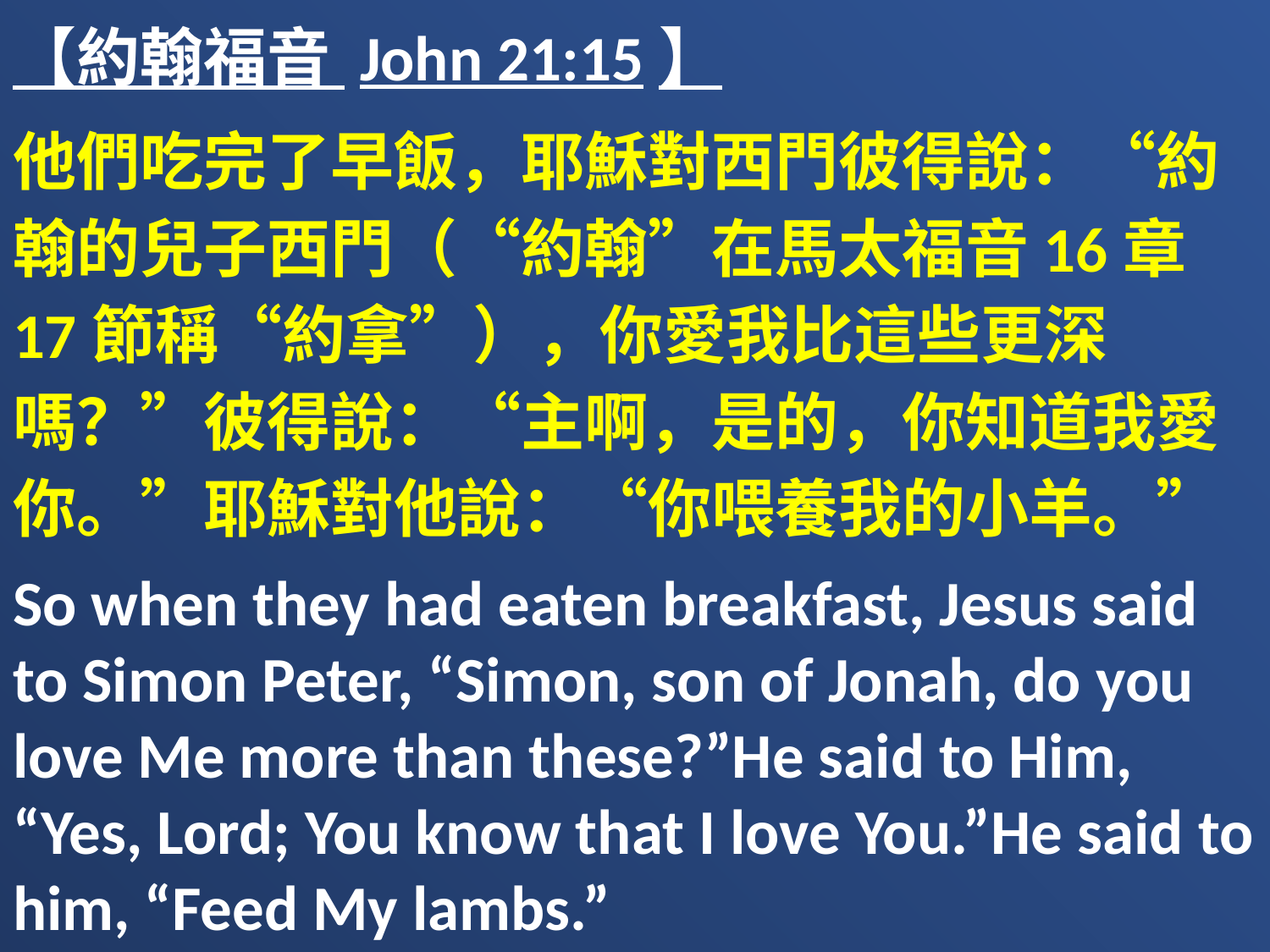

【約翰福音 John 21:15】
他們吃完了早飯，耶穌對西門彼得說：“約翰的兒子西門（“約翰”在馬太福音16章17節稱“約拿”），你愛我比這些更深嗎？”彼得說：“主啊，是的，你知道我愛你。”耶穌對他說：“你喂養我的小羊。”
So when they had eaten breakfast, Jesus said to Simon Peter, “Simon, son of Jonah, do you love Me more than these?”He said to Him, “Yes, Lord; You know that I love You.”He said to him, “Feed My lambs.”